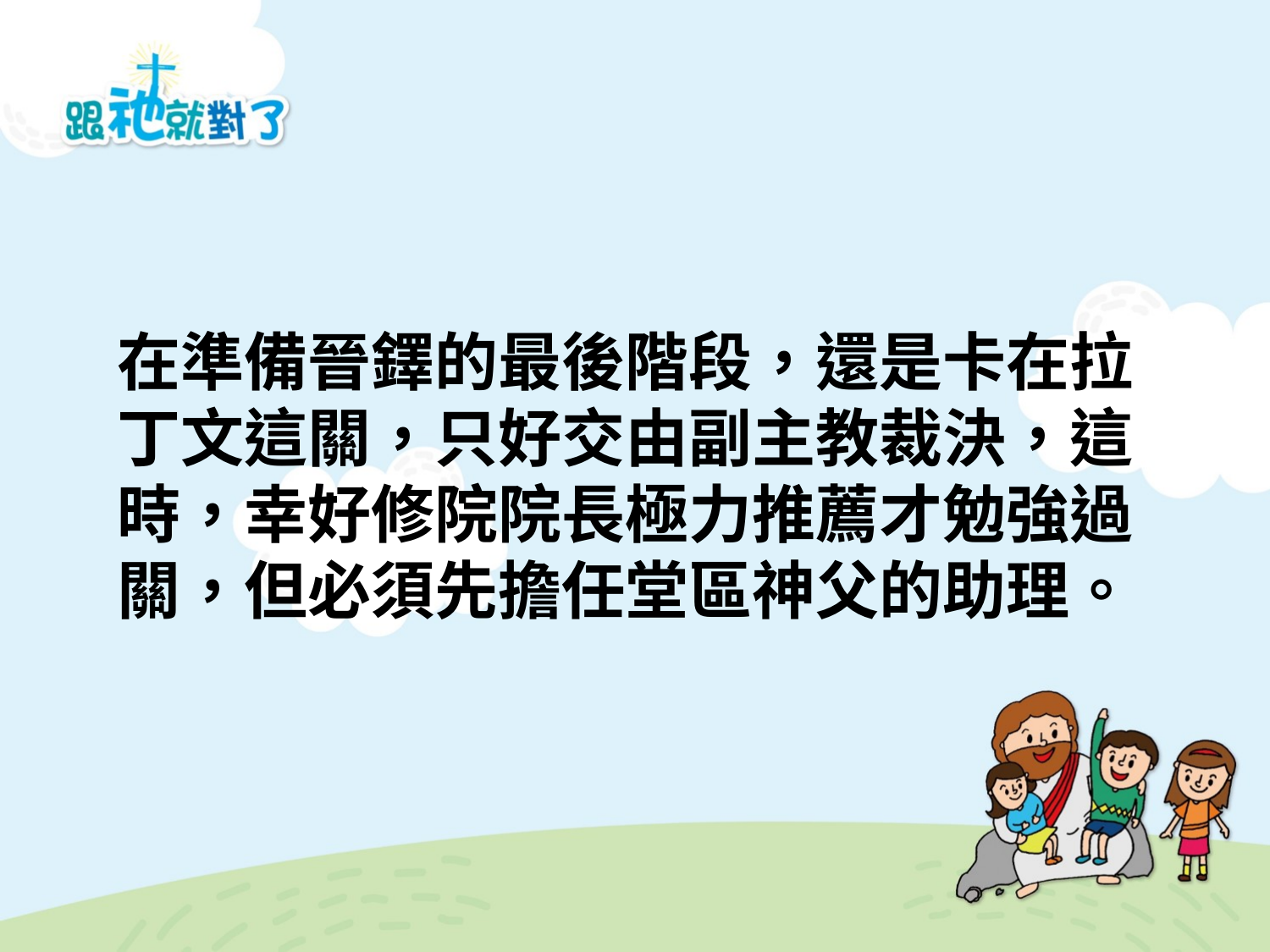

在準備晉鐸的最後階段，還是卡在拉丁文這關，只好交由副主教裁決，這時，幸好修院院長極力推薦才勉強過關，但必須先擔任堂區神父的助理。